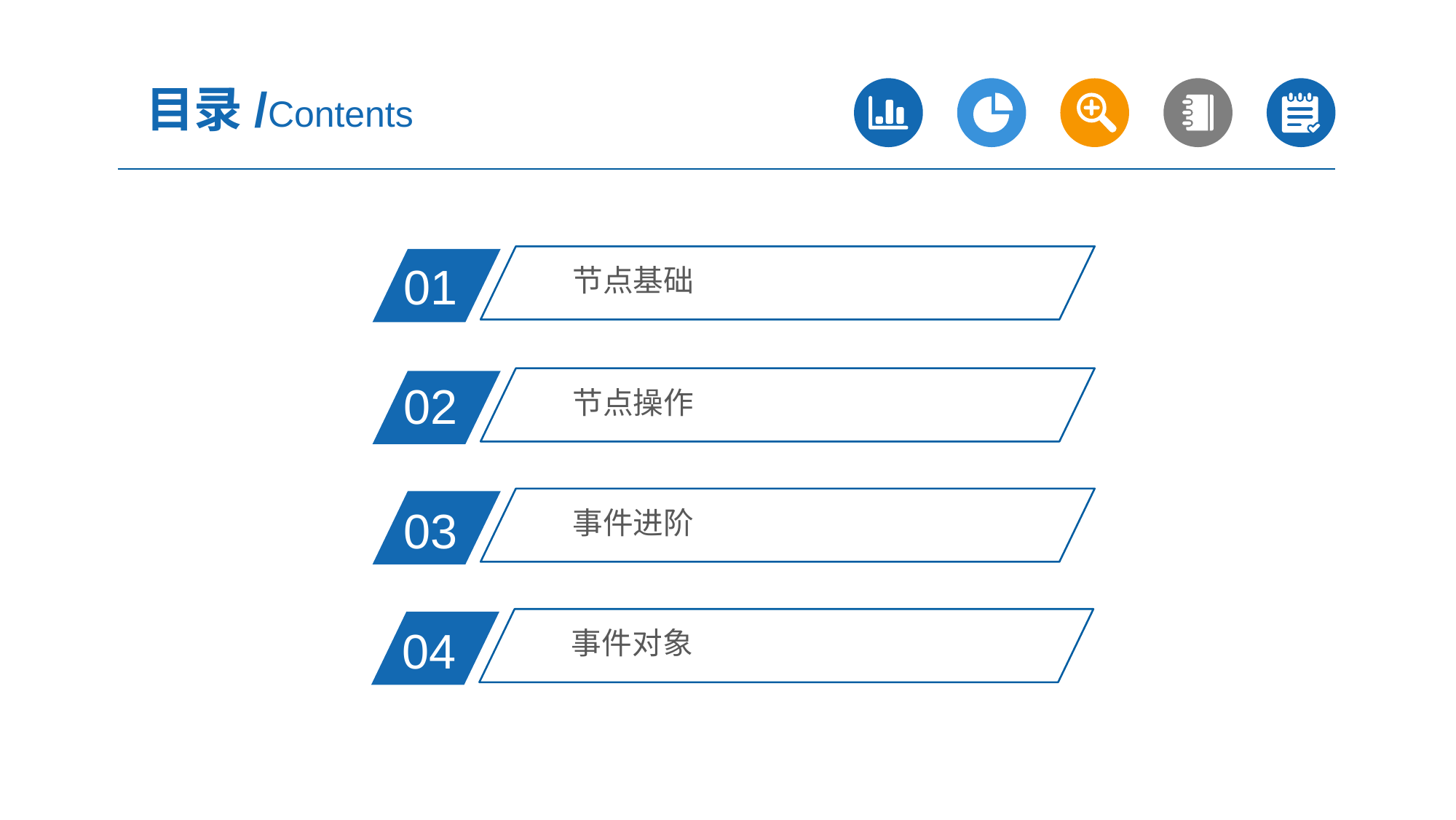

目录/Contents

节点基础

01

节点操作
02

事件进阶

03

事件对象

04